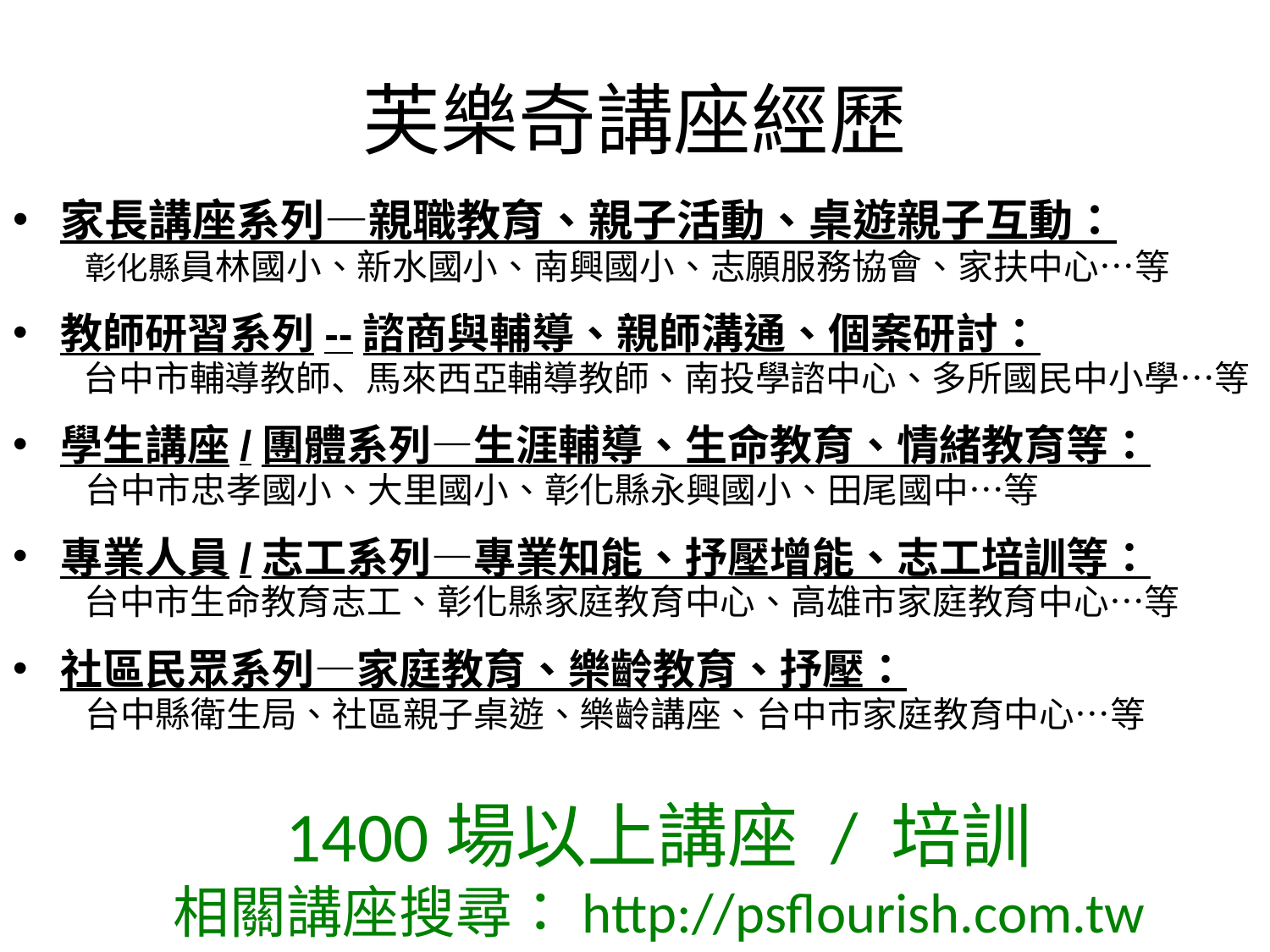

# 芙樂奇講座經歷
家長講座系列—親職教育、親子活動、桌遊親子互動：
         彰化縣員林國小、新水國小、南興國小、志願服務協會、家扶中心…等
教師研習系列--諮商與輔導、親師溝通、個案研討：
        台中市輔導教師、馬來西亞輔導教師、南投學諮中心、多所國民中小學…等
學生講座/團體系列—生涯輔導、生命教育、情緒教育等：
         台中市忠孝國小、大里國小、彰化縣永興國小、田尾國中…等
專業人員/志工系列—專業知能、抒壓增能、志工培訓等：
           台中市生命教育志工、彰化縣家庭教育中心、高雄市家庭教育中心…等
社區民眾系列—家庭教育、樂齡教育、抒壓：
         台中縣衛生局、社區親子桌遊、樂齡講座、台中市家庭教育中心…等
1400場以上講座 / 培訓
相關講座搜尋：http://psflourish.com.tw